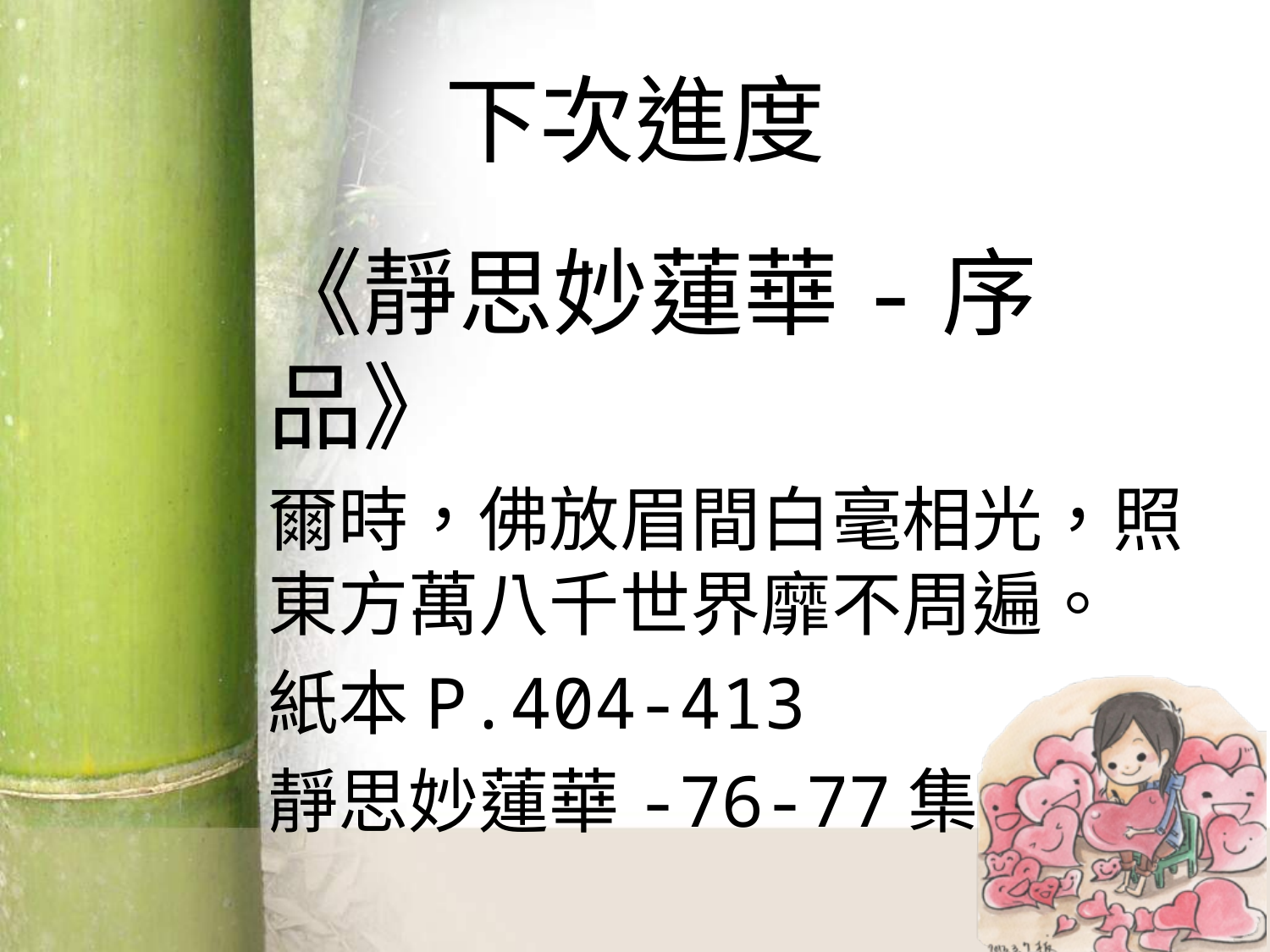

# 下次進度
《靜思妙蓮華-序品》
爾時，佛放眉間白毫相光，照東方萬八千世界靡不周遍。
紙本P.404-413
靜思妙蓮華-76-77集